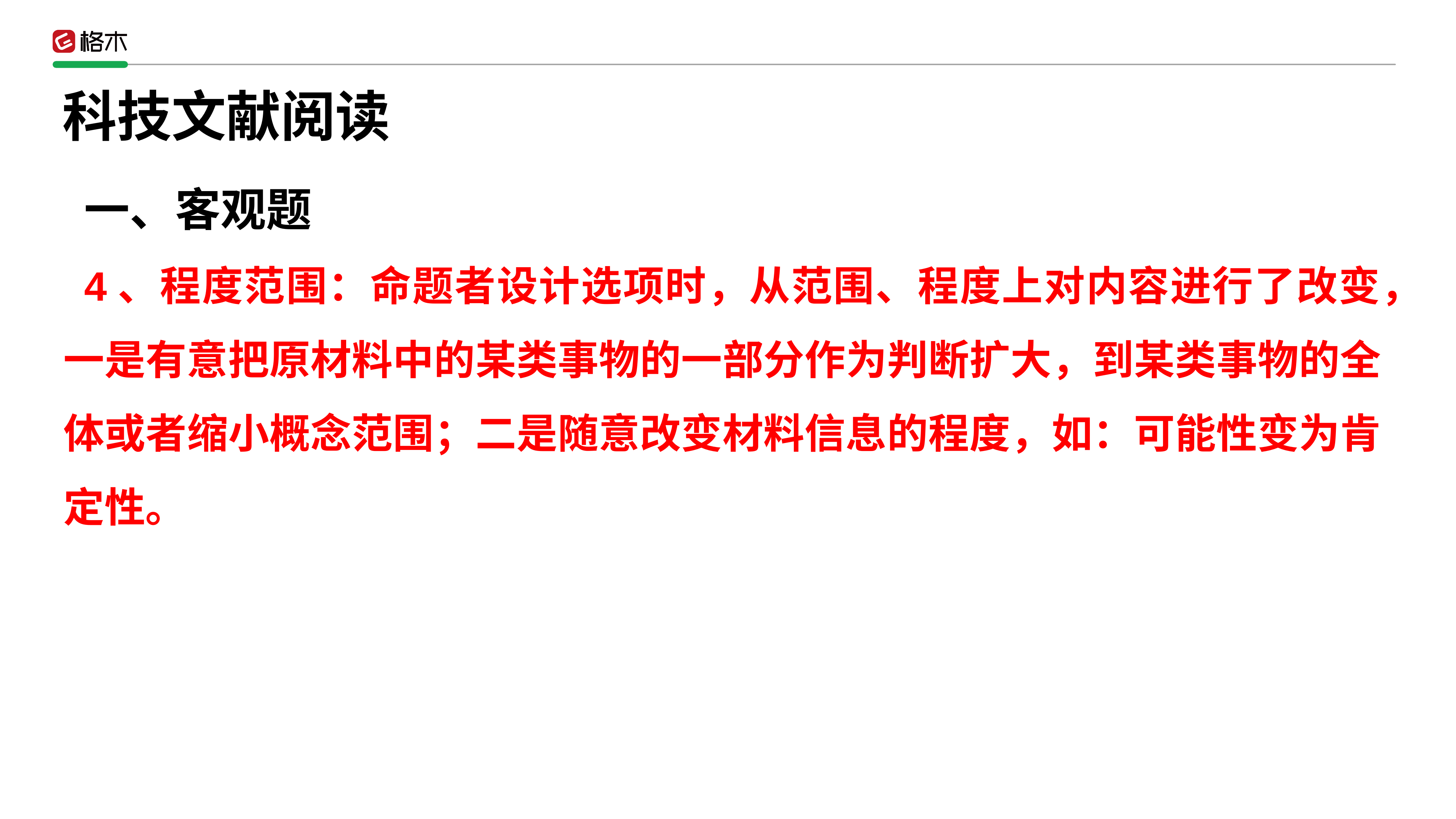

科技文献阅读
一、客观题
4、程度范围：命题者设计选项时，从范围、程度上对内容进行了改变，一是有意把原材料中的某类事物的一部分作为判断扩大，到某类事物的全体或者缩小概念范围；二是随意改变材料信息的程度，如：可能性变为肯定性。